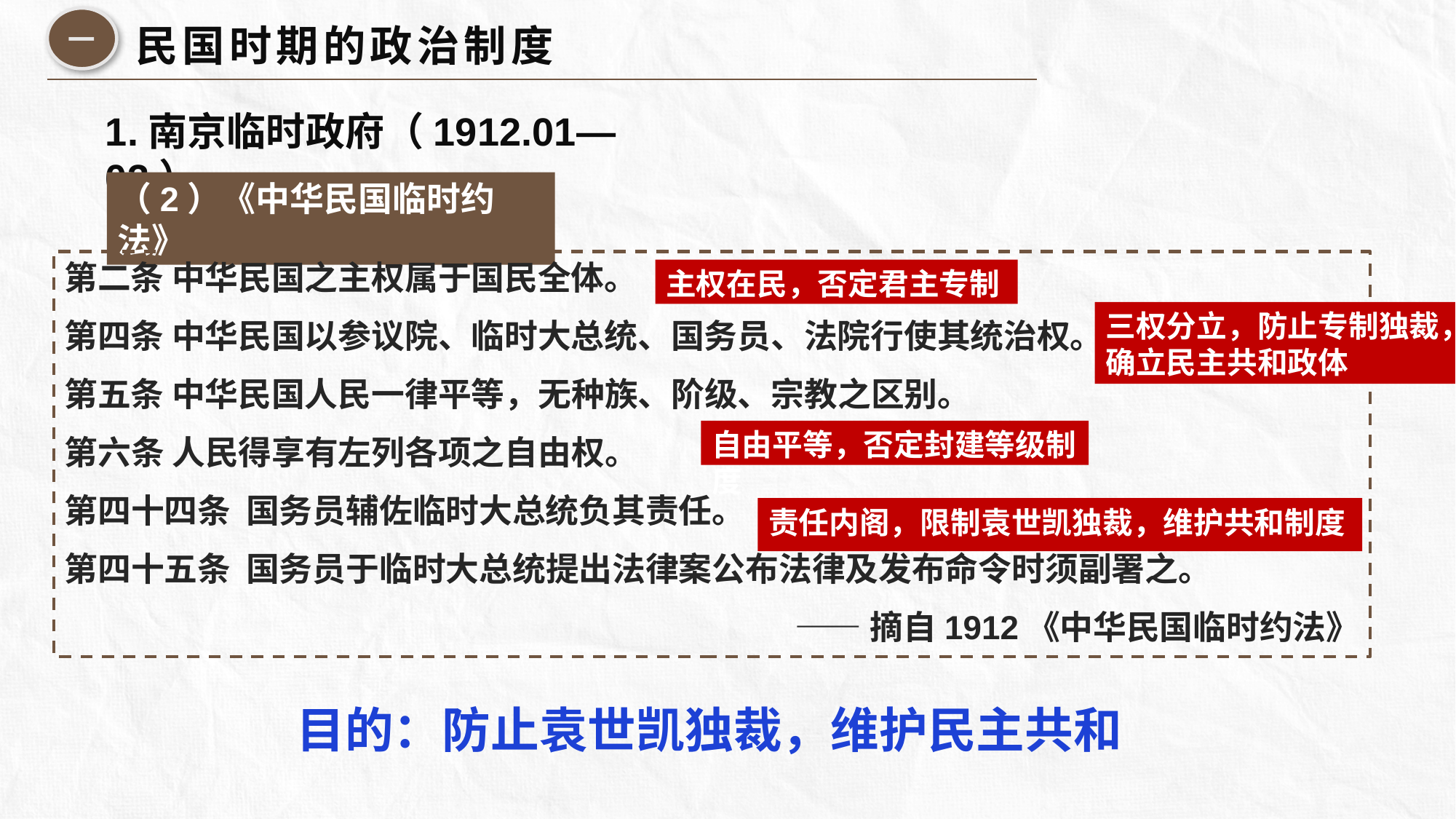

一
民国时期的政治制度
1.南京临时政府（1912.01—03）
（2）《中华民国临时约法》
第二条 中华民国之主权属于国民全体。
第四条 中华民国以参议院、临时大总统、国务员、法院行使其统治权。
第五条 中华民国人民一律平等，无种族、阶级、宗教之区别。
第六条 人民得享有左列各项之自由权。
第四十四条  国务员辅佐临时大总统负其责任。
第四十五条  国务员于临时大总统提出法律案公布法律及发布命令时须副署之。
        ——摘自1912《中华民国临时约法》
主权在民，否定君主专制
三权分立，防止专制独裁，确立民主共和政体
自由平等，否定封建等级制度
责任内阁，限制袁世凯独裁，维护共和制度
目的：防止袁世凯独裁，维护民主共和